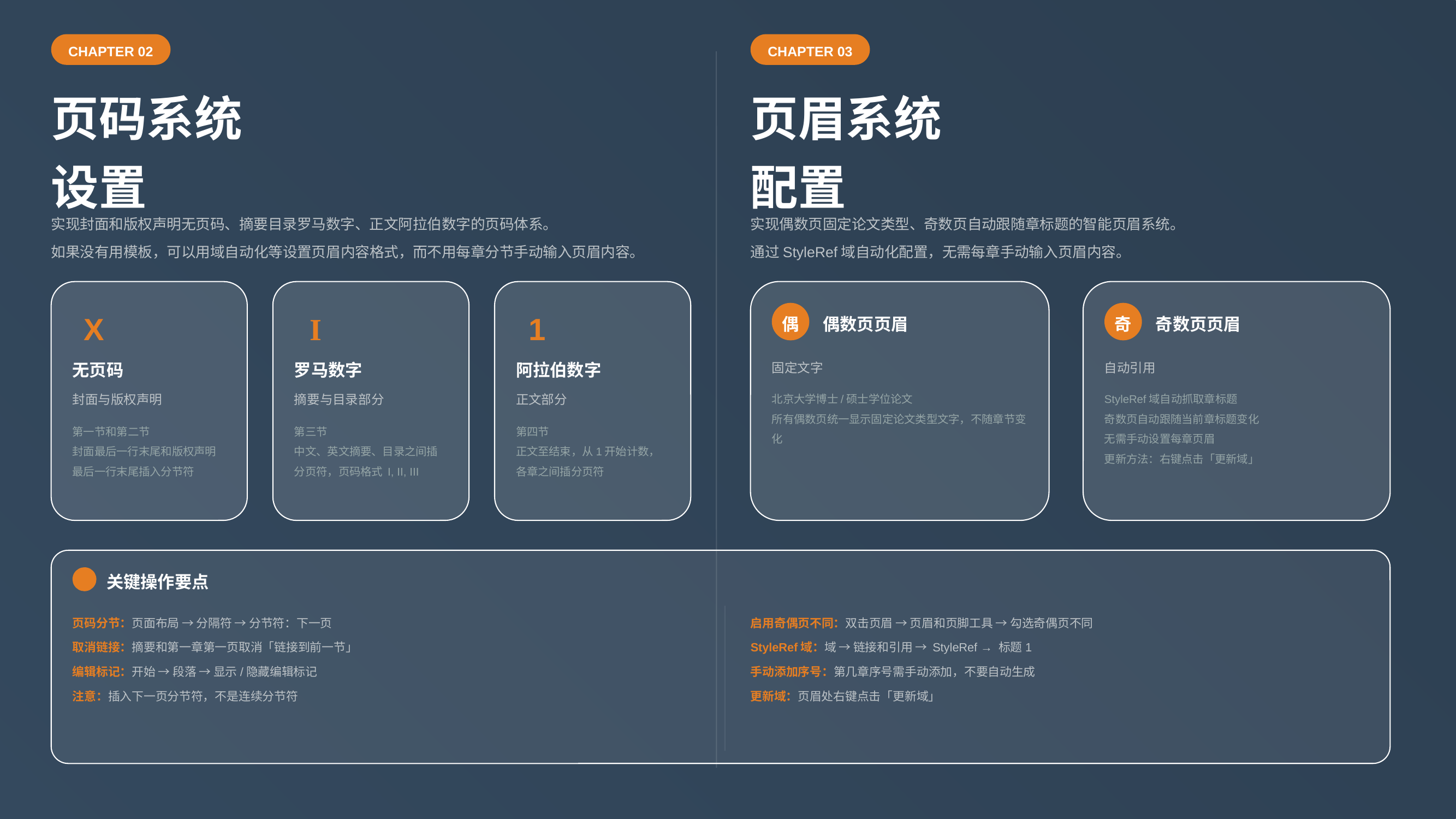

CHAPTER 02

CHAPTER 03

页码系统
设置
页眉系统
配置
实现封面和版权声明无页码、摘要目录罗马数字、正文阿拉伯数字的页码体系。
如果没有用模板，可以用域自动化等设置页眉内容格式，而不用每章分节手动输入页眉内容。
实现偶数页固定论文类型、奇数页自动跟随章标题的智能页眉系统。
通过StyleRef域自动化配置，无需每章手动输入页眉内容。

X
I
1

偶

奇
偶数页页眉
奇数页页眉
无页码
罗马数字
阿拉伯数字
固定文字
自动引用
封面与版权声明
摘要与目录部分
正文部分
北京大学博士/硕士学位论文
所有偶数页统一显示固定论文类型文字，不随章节变化
StyleRef域自动抓取章标题
奇数页自动跟随当前章标题变化
无需手动设置每章页眉
更新方法：右键点击「更新域」
第一节和第二节
封面最后一行末尾和版权声明最后一行末尾插入分节符
第三节
中文、英文摘要、目录之间插分页符，页码格式 I, II, III
第四节
正文至结束，从1开始计数，各章之间插分页符

关键操作要点

页码分节：页面布局 → 分隔符 → 分节符：下一页
取消链接：摘要和第一章第一页取消「链接到前一节」
编辑标记：开始 → 段落 → 显示/隐藏编辑标记
注意：插入下一页分节符，不是连续分节符

启用奇偶页不同：双击页眉 → 页眉和页脚工具 → 勾选奇偶页不同
StyleRef域：域 → 链接和引用 → StyleRef → 标题1
手动添加序号：第几章序号需手动添加，不要自动生成
更新域：页眉处右键点击「更新域」